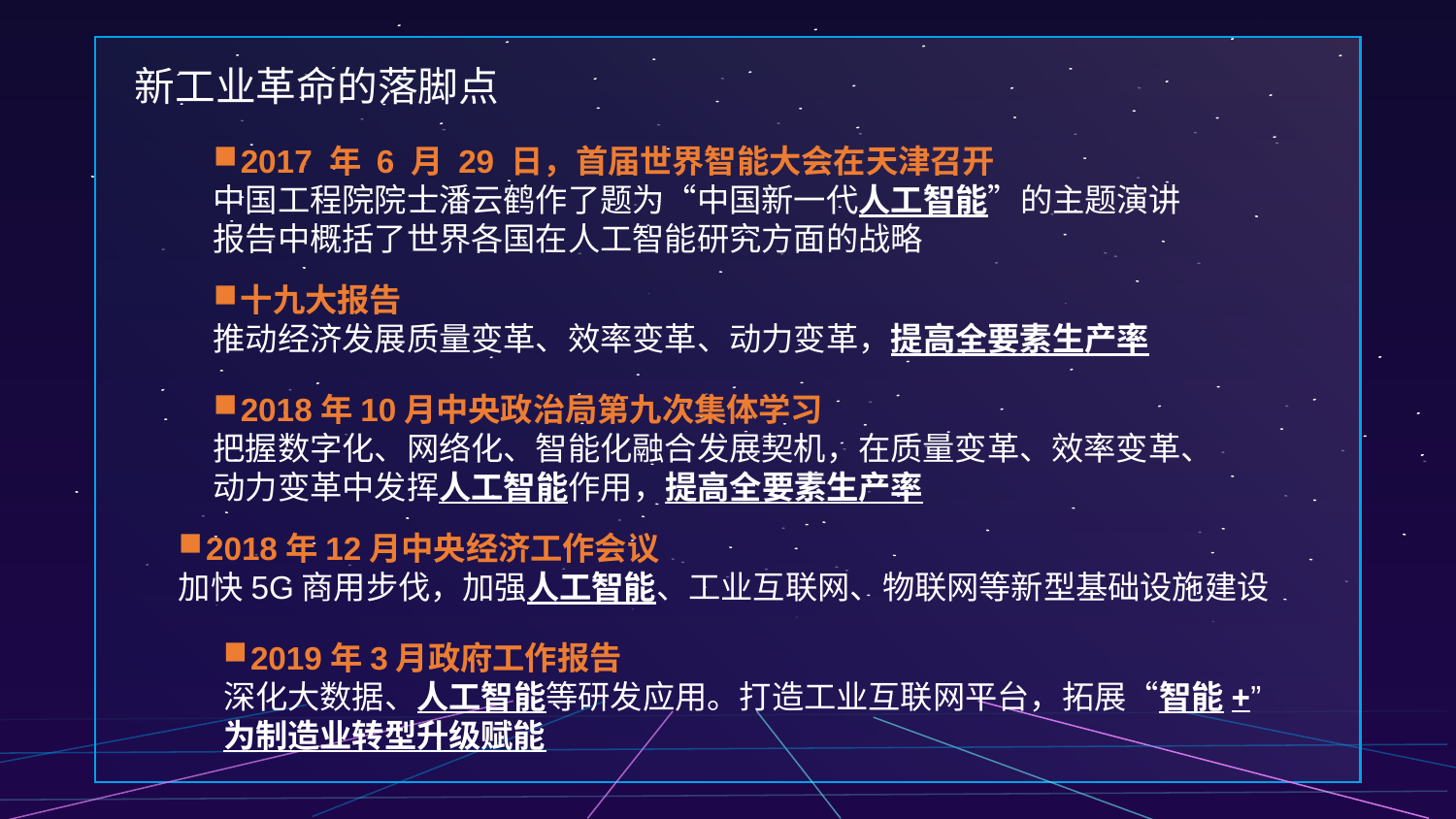

新工业革命的落脚点
2017 年 6 月 29 日，首届世界智能大会在天津召开
中国工程院院士潘云鹤作了题为“中国新一代人工智能”的主题演讲
报告中概括了世界各国在人工智能研究方面的战略
十九大报告
推动经济发展质量变革、效率变革、动力变革，提高全要素生产率
2018年10月中央政治局第九次集体学习
把握数字化、网络化、智能化融合发展契机，在质量变革、效率变革、
动力变革中发挥人工智能作用，提高全要素生产率
2018年12月中央经济工作会议
加快5G商用步伐，加强人工智能、工业互联网、物联网等新型基础设施建设
2019年3月政府工作报告
深化大数据、人工智能等研发应用。打造工业互联网平台，拓展“智能+”
为制造业转型升级赋能